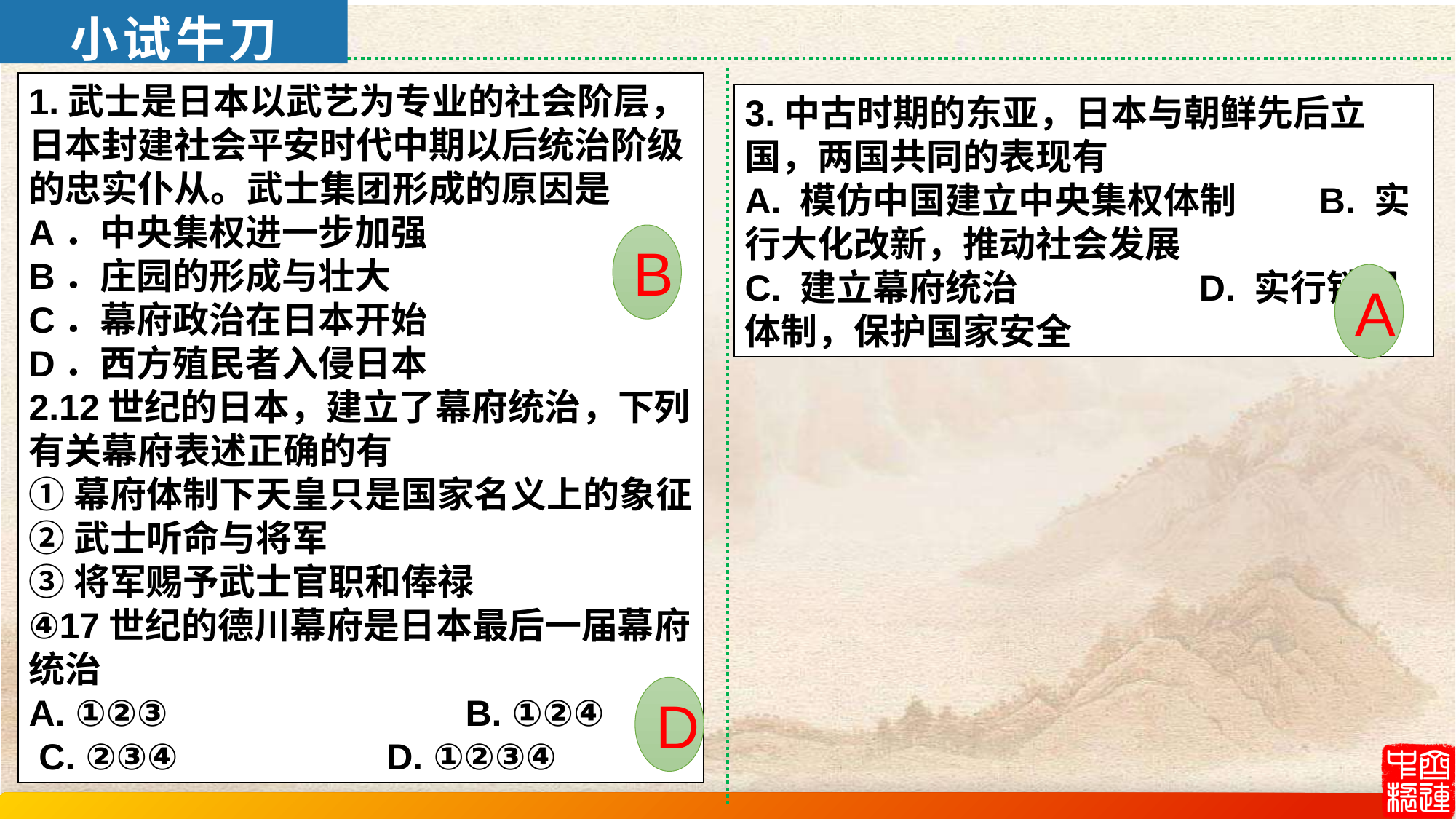

小试牛刀
1.武士是日本以武艺为专业的社会阶层，日本封建社会平安时代中期以后统治阶级的忠实仆从。武士集团形成的原因是
A．中央集权进一步加强
B．庄园的形成与壮大
C．幕府政治在日本开始
D．西方殖民者入侵日本
2.12世纪的日本，建立了幕府统治，下列有关幕府表述正确的有
①幕府体制下天皇只是国家名义上的象征
②武士听命与将军
③将军赐予武士官职和俸禄
④17世纪的德川幕府是日本最后一届幕府统治
A. ①②③			B. ①②④          C. ②③④		   D. ①②③④
3.中古时期的东亚，日本与朝鲜先后立国，两国共同的表现有
A. 模仿中国建立中央集权体制         B. 实行大化改新，推动社会发展
C. 建立幕府统治                     D. 实行锁国体制，保护国家安全
B
A
D